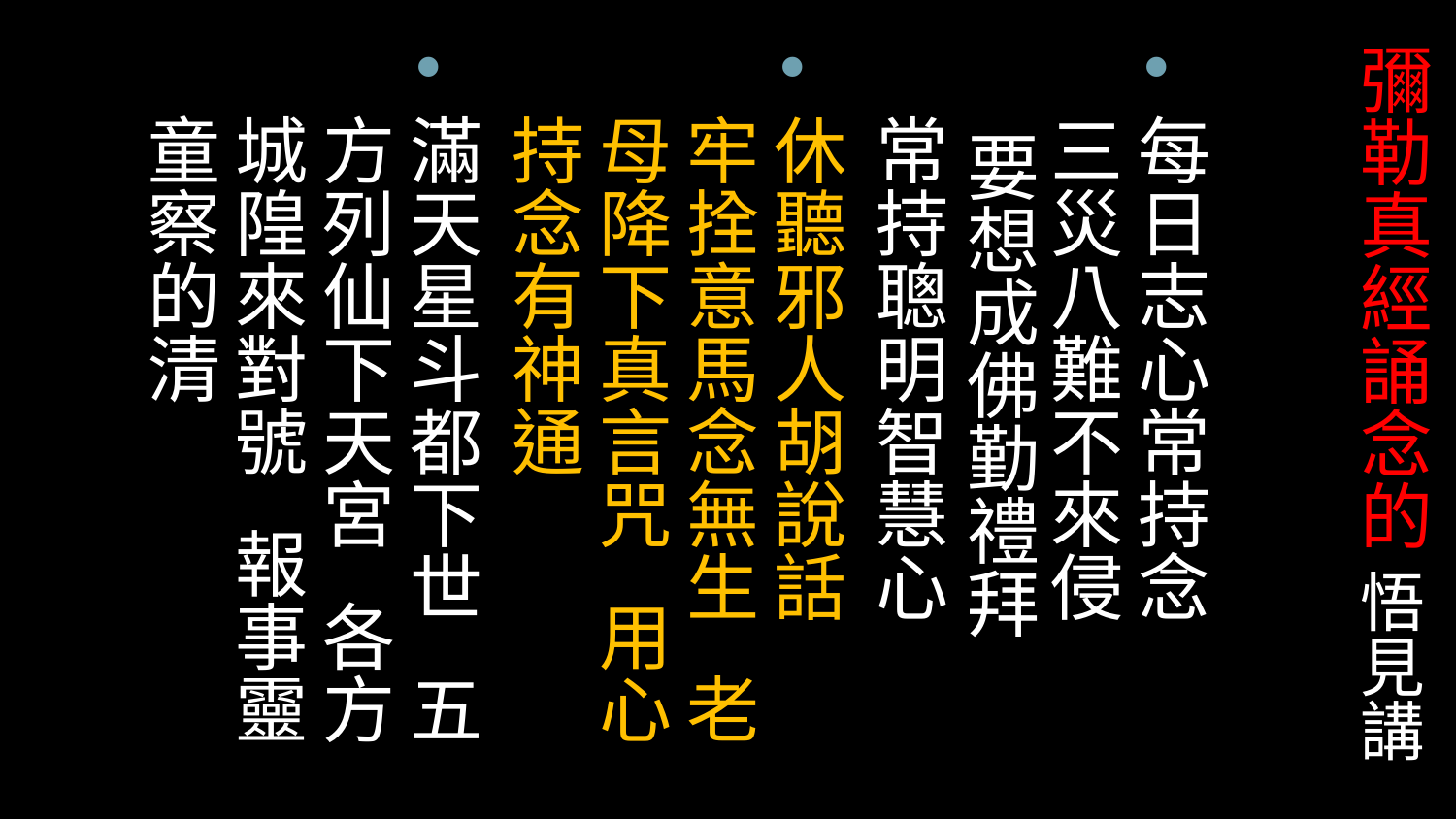

# 彌勒真經誦念的 悟見講
每日志心常持念     三災八難不來侵           要想成佛勤禮拜    常持聰明智慧心
休聽邪人胡說話      牢拴意馬念無生   老母降下真言咒   用心持念有神通
滿天星斗都下世   五方列仙下天宮   各方城隍來對號   報事靈童察的清